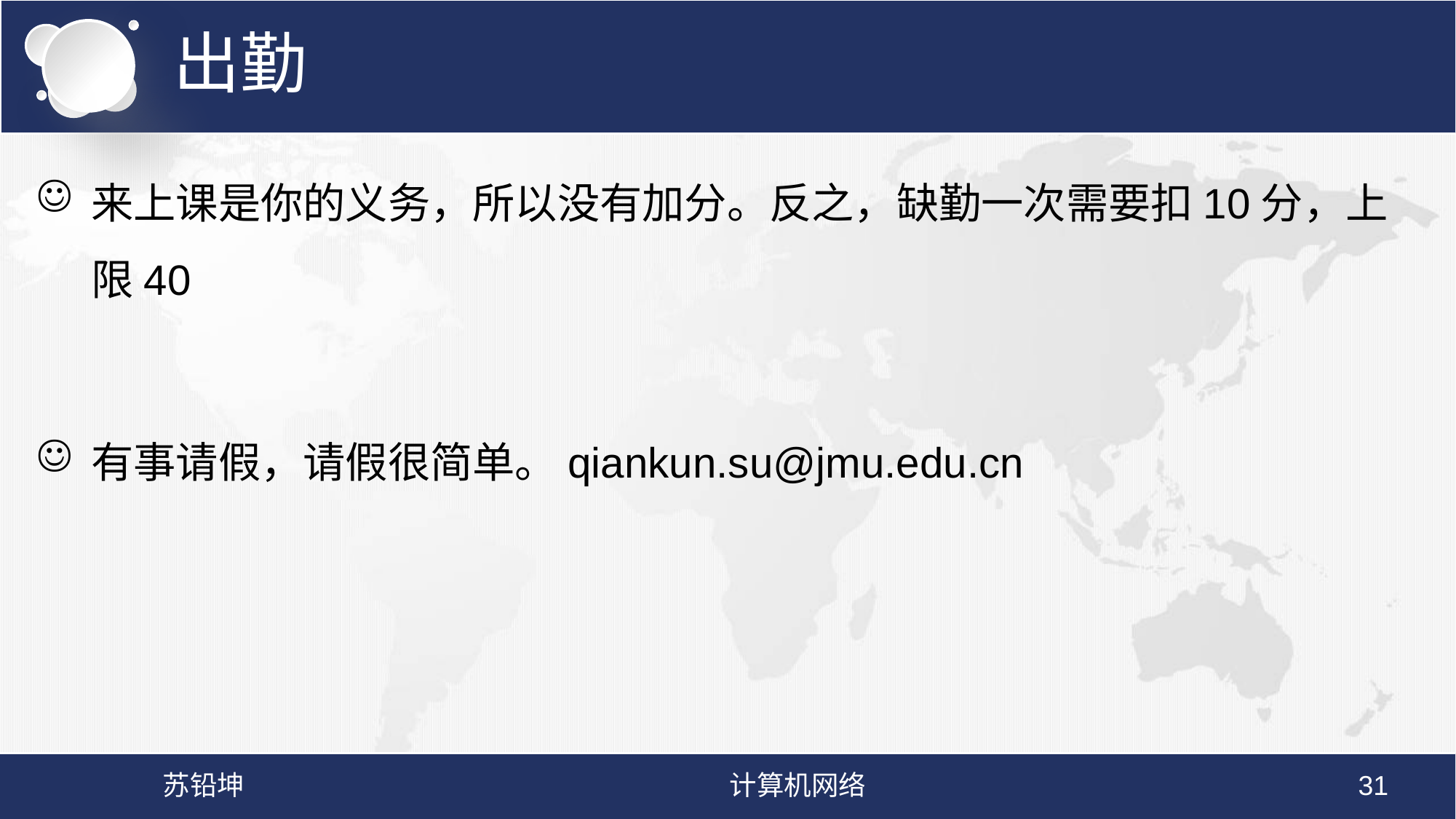

# 出勤

来上课是你的义务，所以没有加分。反之，缺勤一次需要扣10分，上限40

有事请假，请假很简单。qiankun.su@jmu.edu.cn
苏铅坤
计算机网络
31